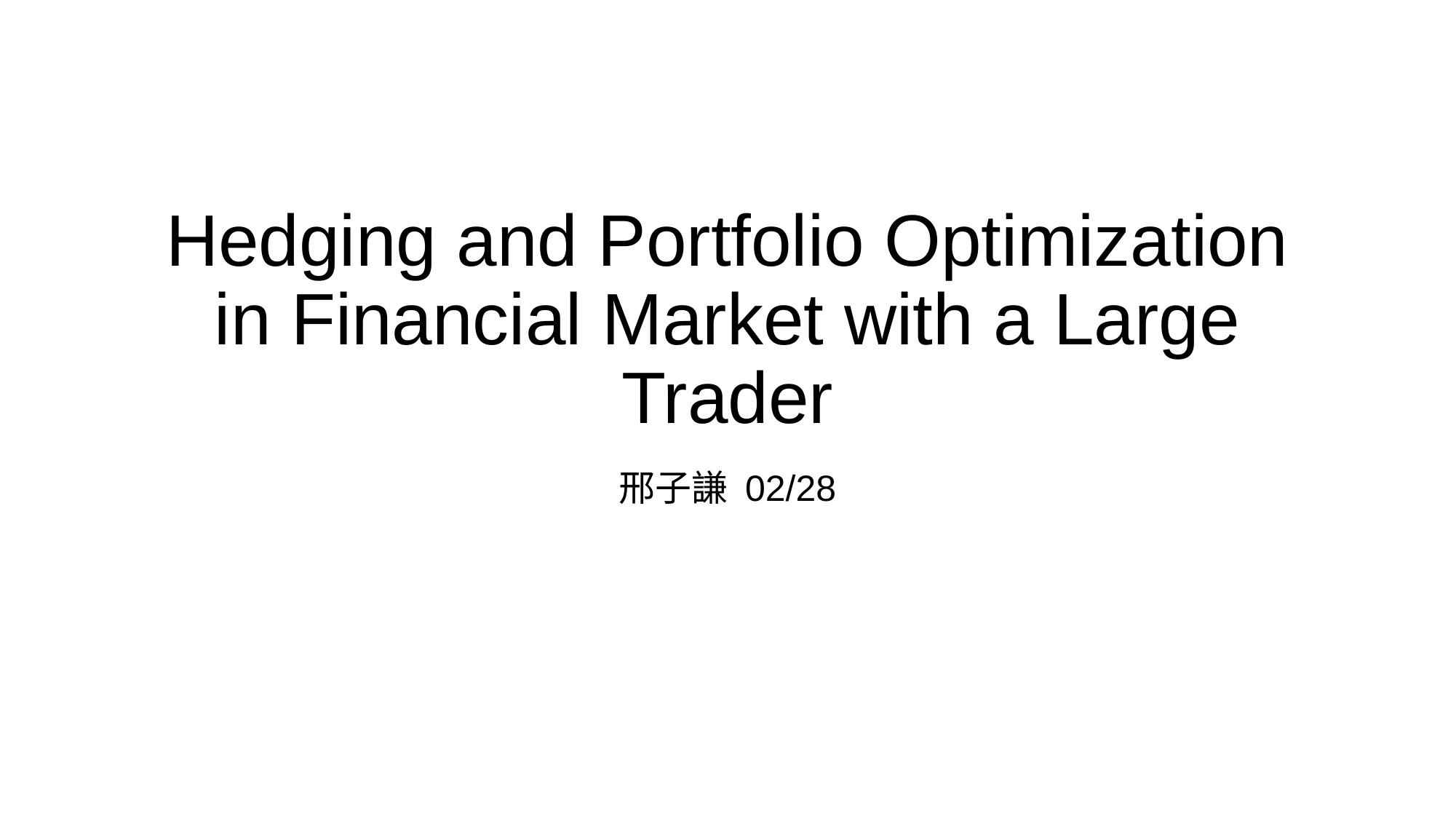

# Hedging and Portfolio Optimization in Financial Market with a Large Trader
邢子謙 02/28